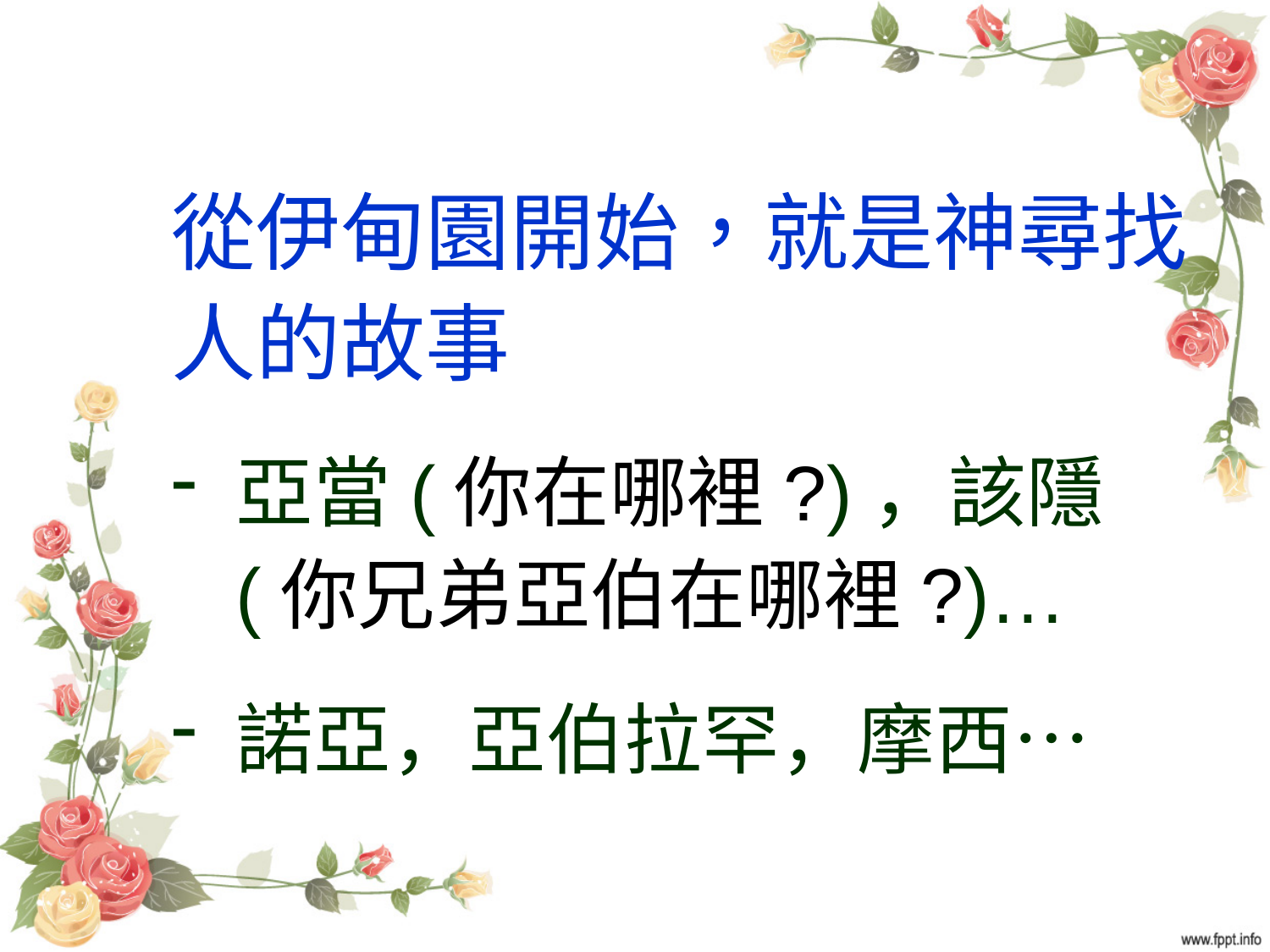

從伊甸園開始，就是神尋找人的故事
亞當(你在哪裡?)，該隱(你兄弟亞伯在哪裡?)…
諾亞，亞伯拉罕，摩西…